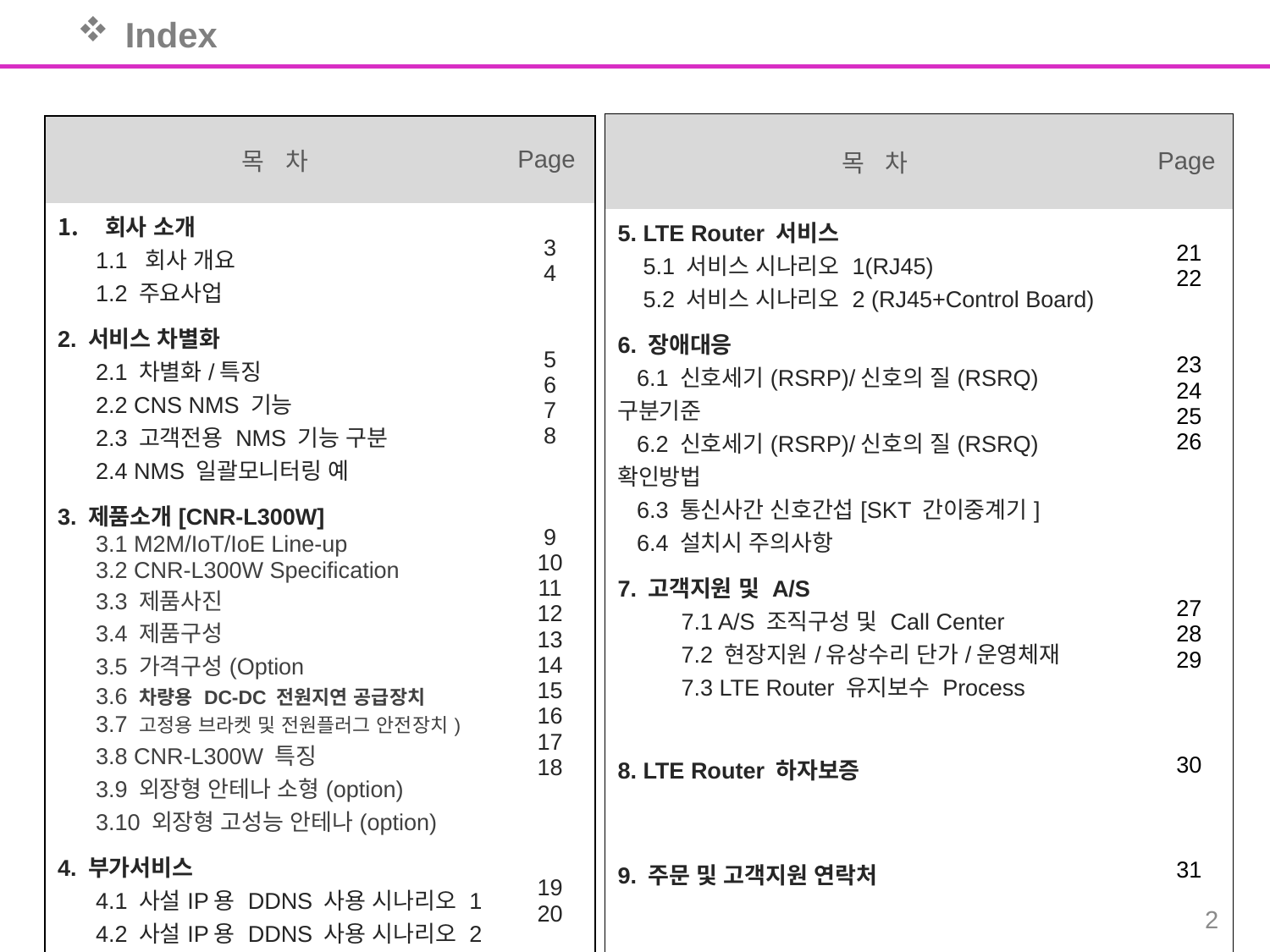

Index
| 목 차 | Page |
| --- | --- |
| 5. LTE Router 서비스 5.1 서비스 시나리오 1(RJ45) 5.2 서비스 시나리오 2 (RJ45+Control Board) | 21 22 |
| 6. 장애대응 6.1 신호세기(RSRP)/신호의 질(RSRQ) 구분기준 6.2 신호세기(RSRP)/신호의 질(RSRQ) 확인방법 6.3 통신사간 신호간섭[SKT 간이중계기] 6.4 설치시 주의사항 | 23 24 25 26 |
| 7. 고객지원 및 A/S 7.1 A/S 조직구성 및 Call Center 7.2 현장지원/유상수리 단가/운영체재 7.3 LTE Router 유지보수 Process | 27 28 29 |
| 8. LTE Router 하자보증 | 30 |
| 9. 주문 및 고객지원 연락처 | 31 |
| 목 차 | Page |
| --- | --- |
| 회사 소개 1.1 회사 개요 1.2 주요사업 | 3 4 |
| 2. 서비스 차별화 2.1 차별화/특징 2.2 CNS NMS 기능 2.3 고객전용 NMS 기능 구분 2.4 NMS 일괄모니터링 예 | 5 6 7 8 |
| 3. 제품소개[CNR-L300W] 3.1 M2M/IoT/IoE Line-up 3.2 CNR-L300W Specification 3.3 제품사진 3.4 제품구성 3.5 가격구성(Option 3.6 차량용 DC-DC 전원지연 공급장치 3.7 고정용 브라켓 및 전원플러그 안전장치) 3.8 CNR-L300W 특징 3.9 외장형 안테나 소형(option) 3.10 외장형 고성능 안테나(option) | 9 10 11 12 13 14 15 16 17 18 |
| 4. 부가서비스 4.1 사설IP용 DDNS 사용 시나리오 1 4.2 사설IP용 DDNS 사용 시나리오 2 | 19 20 |
2